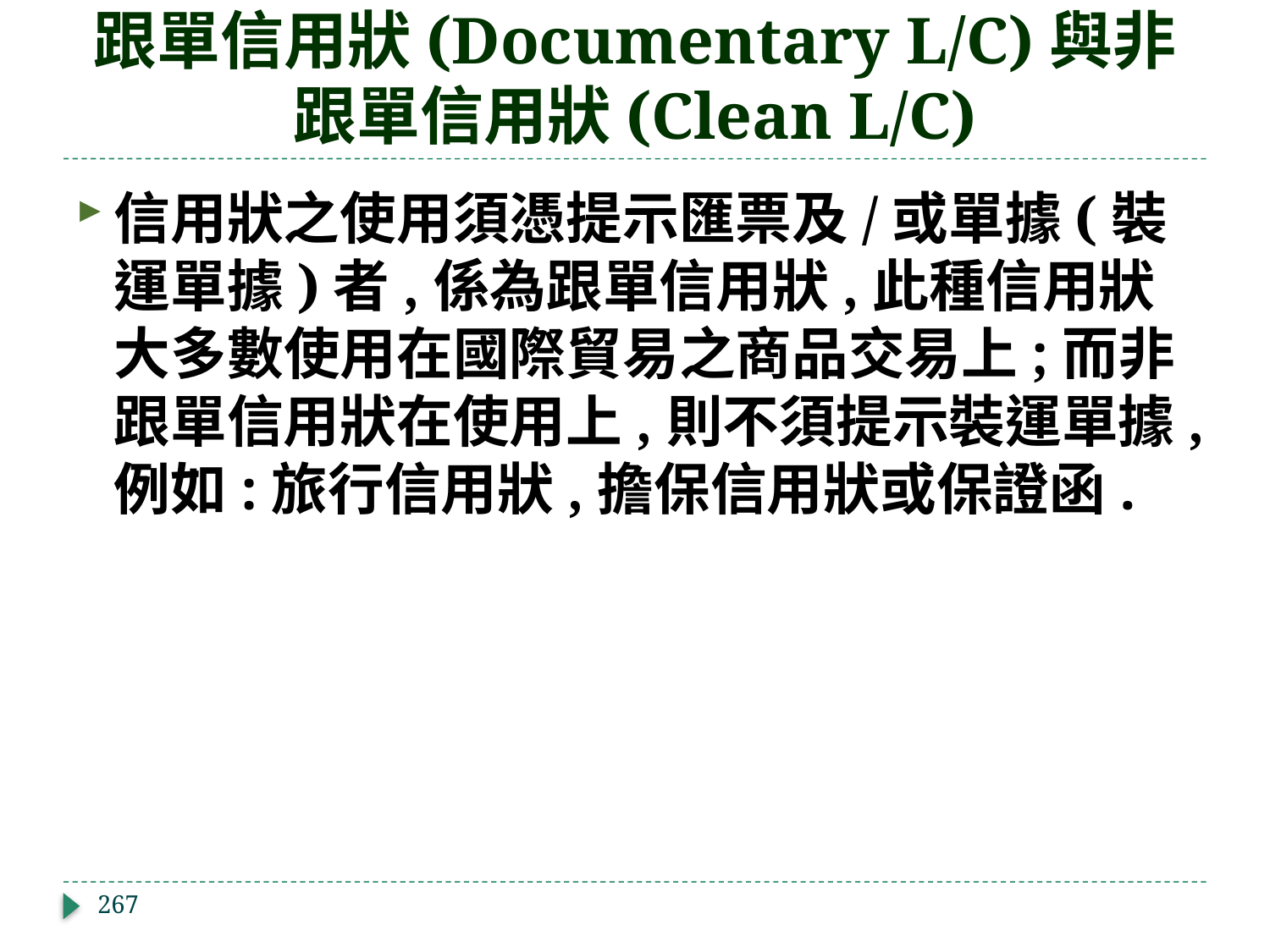

# 跟單信用狀(Documentary L/C)與非跟單信用狀(Clean L/C)
信用狀之使用須憑提示匯票及/或單據(裝運單據)者,係為跟單信用狀,此種信用狀大多數使用在國際貿易之商品交易上;而非跟單信用狀在使用上,則不須提示裝運單據,例如:旅行信用狀,擔保信用狀或保證函.
267